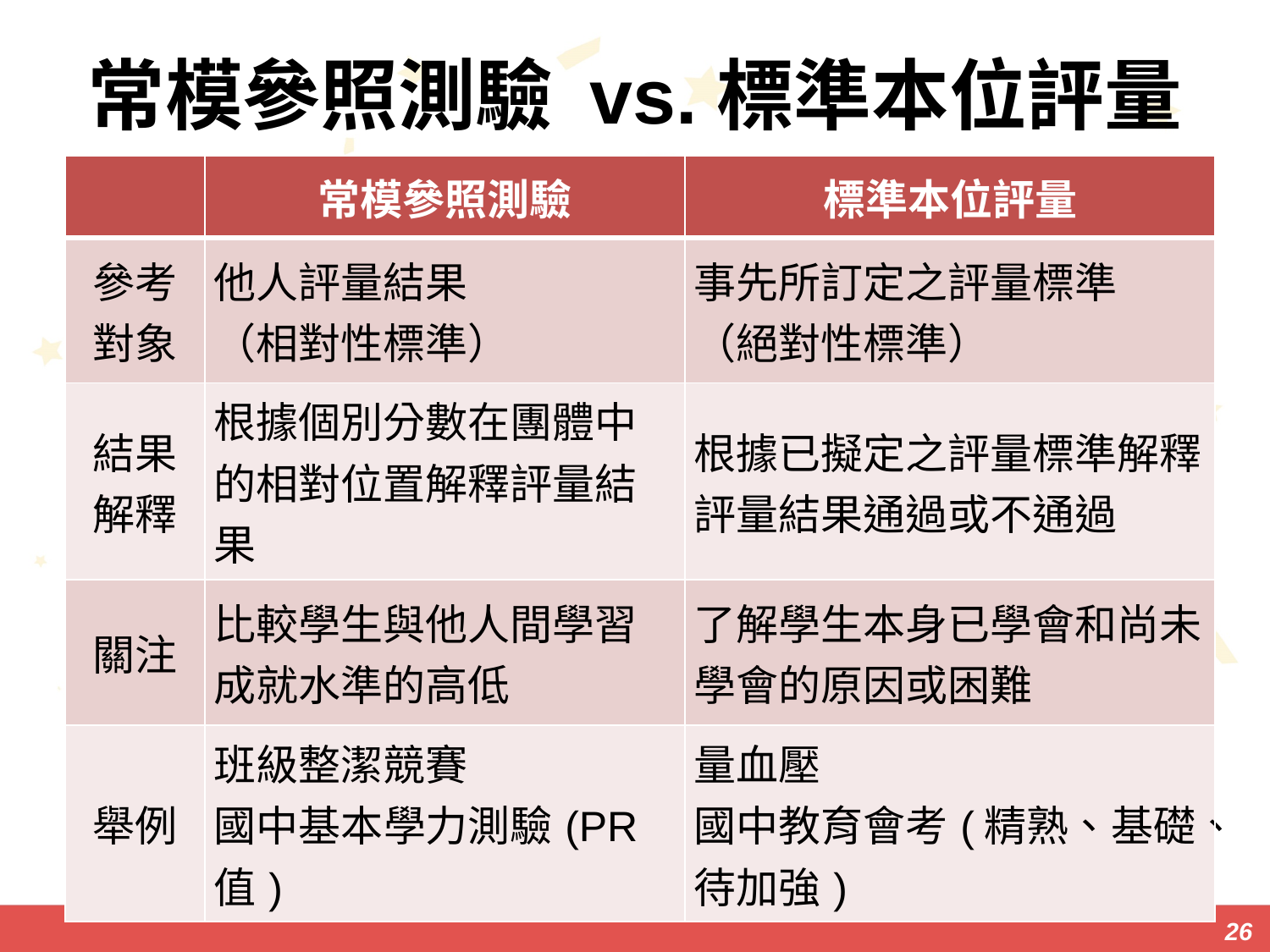

# 常模參照測驗 vs.標準本位評量
|  | 常模參照測驗 | 標準本位評量 |
| --- | --- | --- |
| 參考對象 | 他人評量結果 （相對性標準） | 事先所訂定之評量標準 （絕對性標準） |
| 結果解釋 | 根據個別分數在團體中的相對位置解釋評量結果 | 根據已擬定之評量標準解釋評量結果通過或不通過 |
| 關注 | 比較學生與他人間學習成就水準的高低 | 了解學生本身已學會和尚未學會的原因或困難 |
| 舉例 | 班級整潔競賽 國中基本學力測驗(PR值) | 量血壓 國中教育會考(精熟、基礎、待加強) |

26